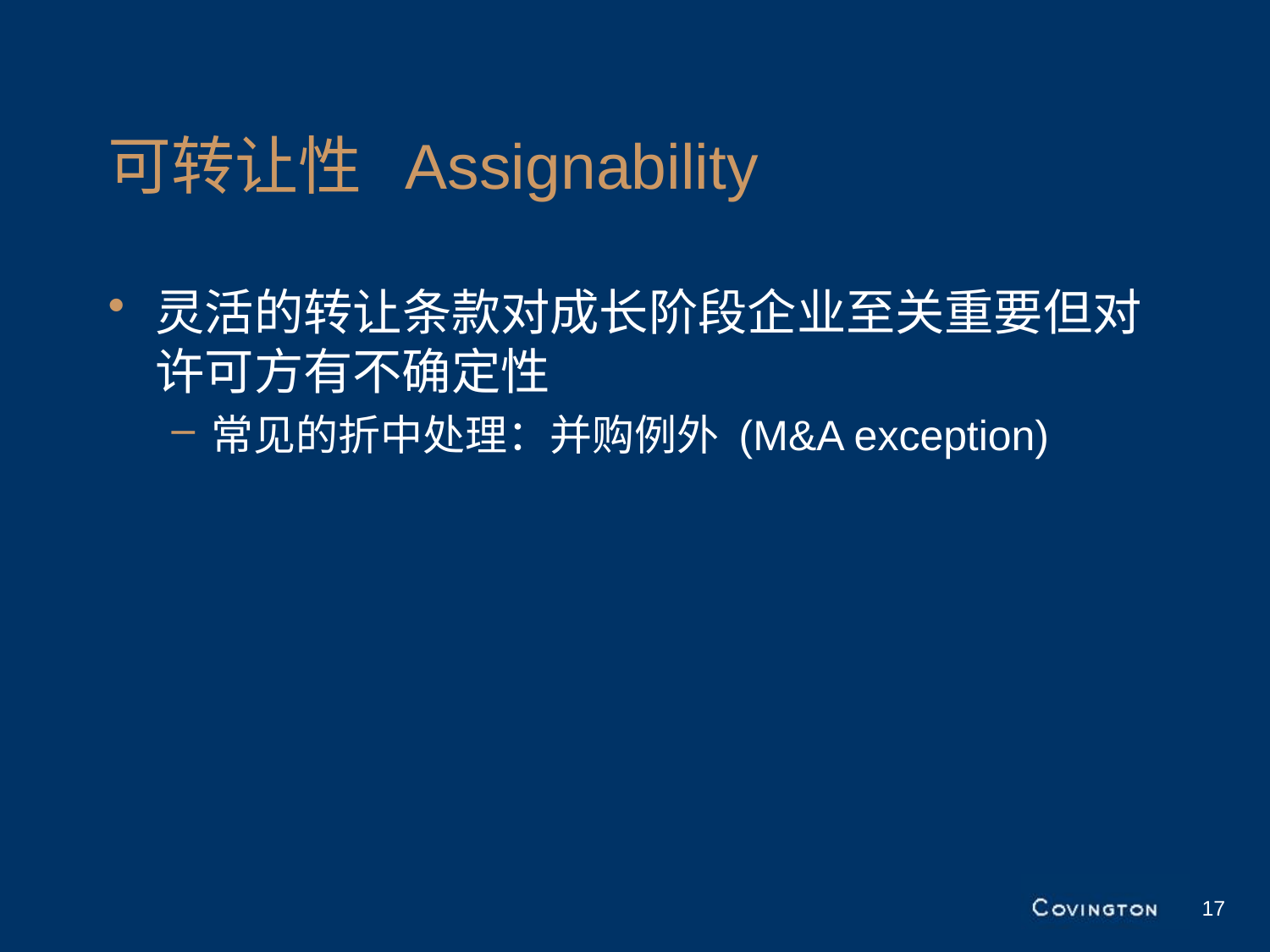

# 可转让性  Assignability
灵活的转让条款对成长阶段企业至关重要但对许可方有不确定性
常见的折中处理：并购例外 (M&A exception)

17